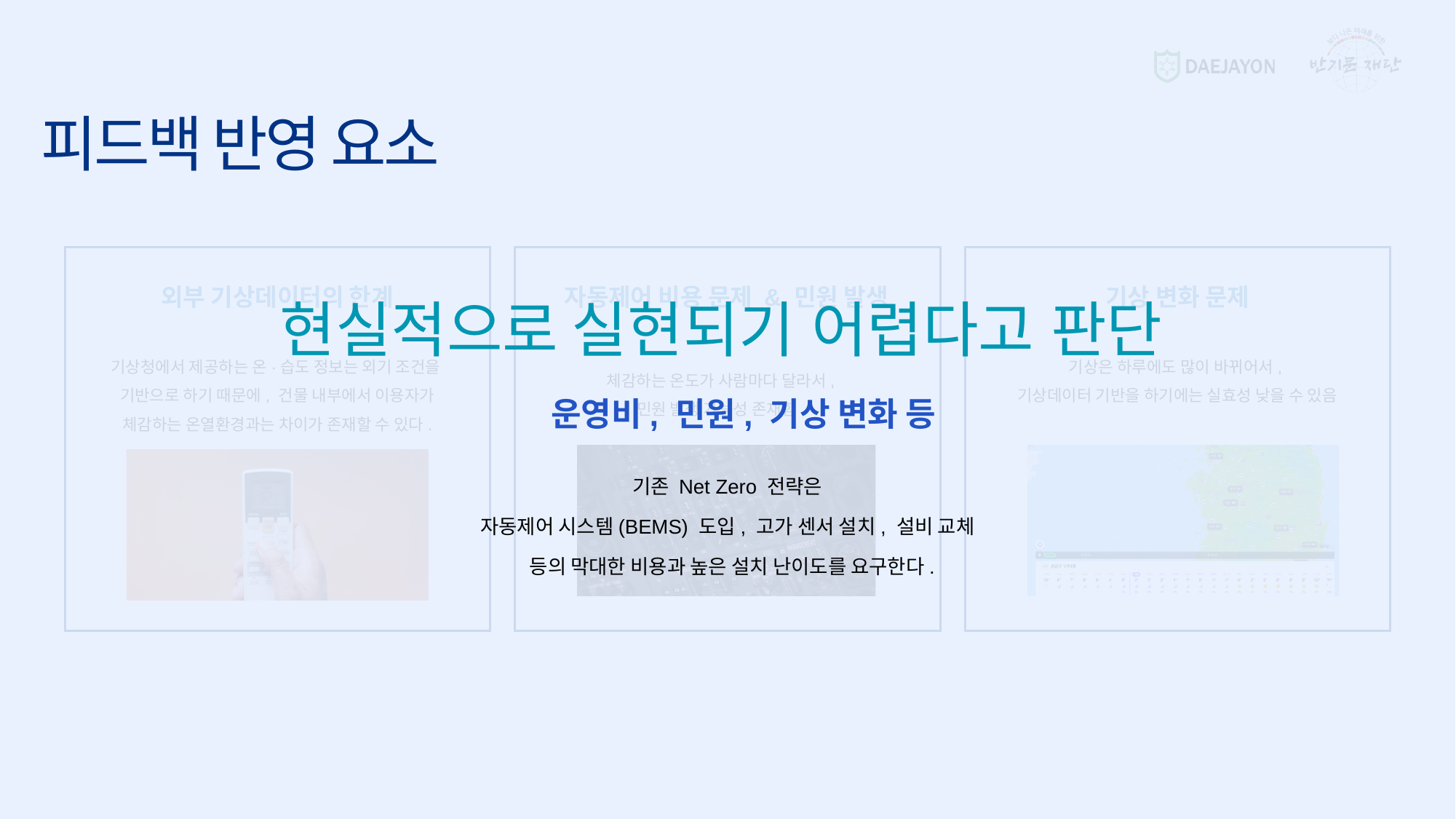

피드백 반영 요소

외부 기상데이터의 한계
자동제어 비용 문제 & 민원 발생
기상 변화 문제
현실적으로 실현되기 어렵다고 판단
기상청에서 제공하는 온·습도 정보는 외기 조건을
기반으로 하기 때문에, 건물 내부에서 이용자가 체감하는 온열환경과는 차이가 존재할 수 있다.
기상은 하루에도 많이 바뀌어서,
기상데이터 기반을 하기에는 실효성 낮을 수 있음

체감하는 온도가 사람마다 달라서,
민원 발생 가능성 존재함.

운영비, 민원, 기상 변화 등

기존 Net Zero 전략은
자동제어 시스템(BEMS) 도입, 고가 센서 설치, 설비 교체
 등의 막대한 비용과 높은 설치 난이도를 요구한다.